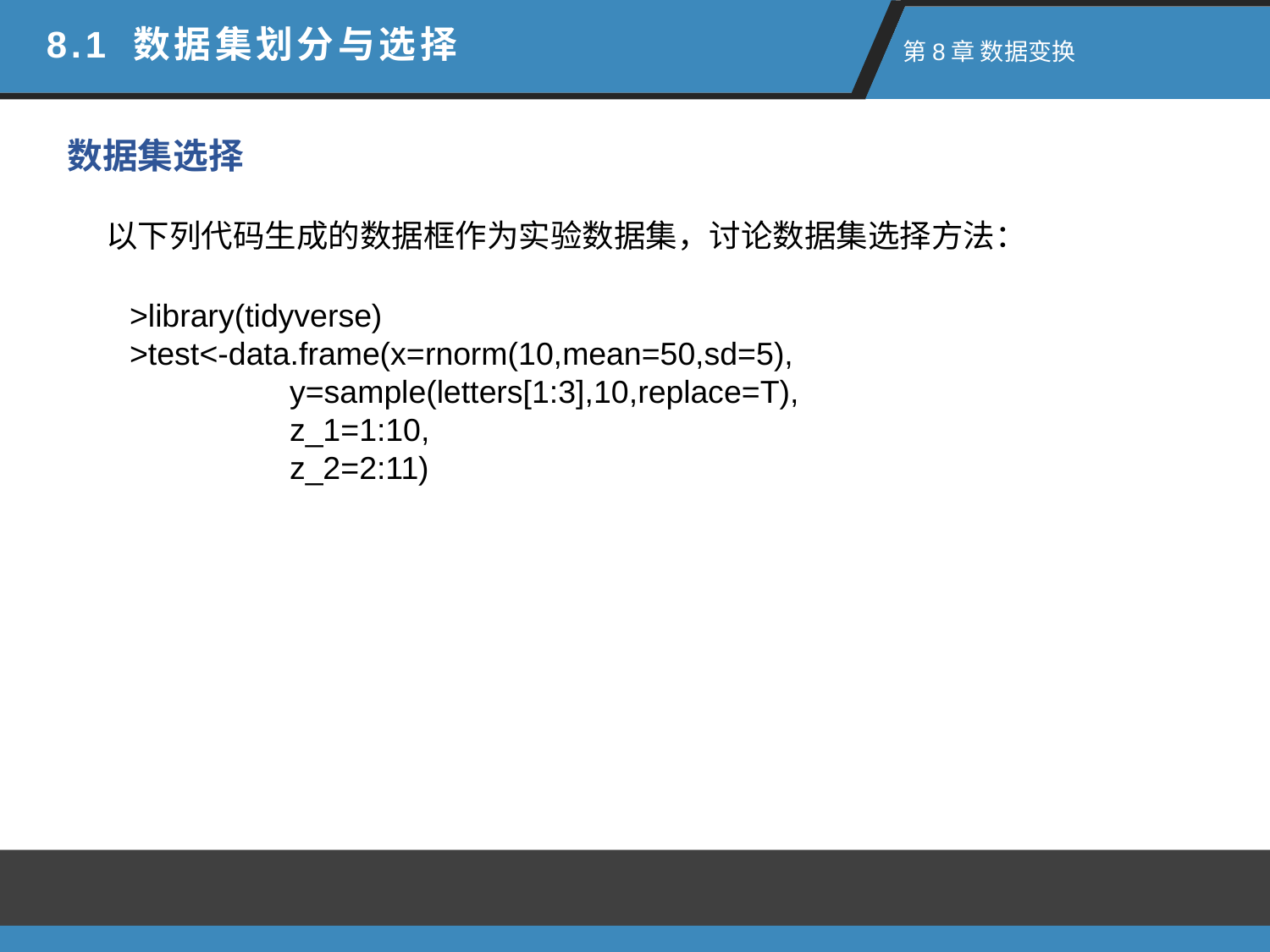

8.1 数据集划分与选择
  第8章 数据变换
数据集选择
以下列代码生成的数据框作为实验数据集，讨论数据集选择方法：
>library(tidyverse)
>test<-data.frame(x=rnorm(10,mean=50,sd=5),
                  y=sample(letters[1:3],10,replace=T),
                  z_1=1:10,
                  z_2=2:11)